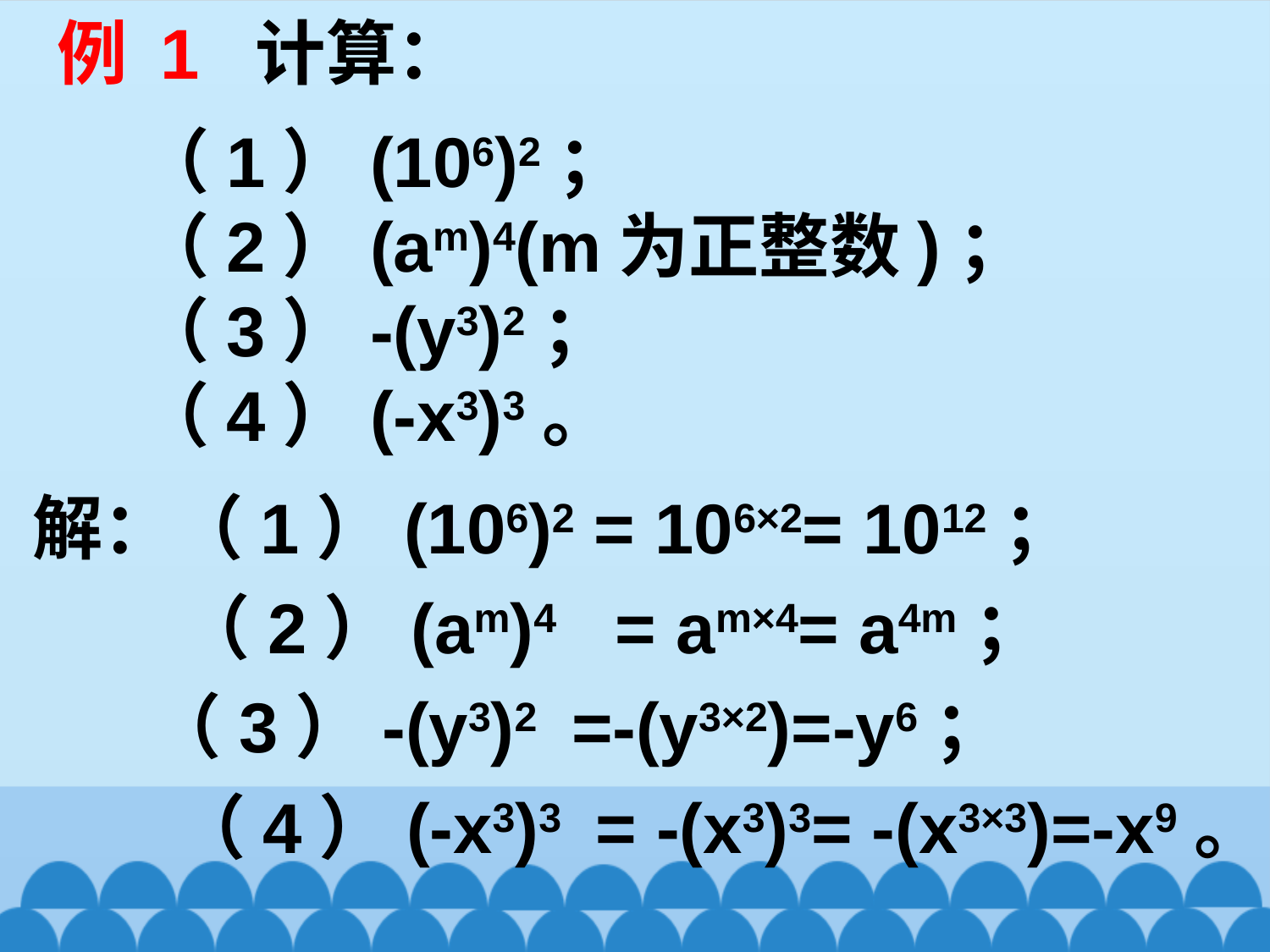

例 1  计算：
（1）(106)2；
（2）(am)4(m为正整数)；
（3）-(y3)2；
（4）(-x3)3。
解：（1）(106)2 = 106×2= 1012；
（2）(am)4   = am×4= a4m；
（3）-(y3)2   =-(y3×2)=-y6；
（4）(-x3)3   = -(x3)3= -(x3×3)=-x9。